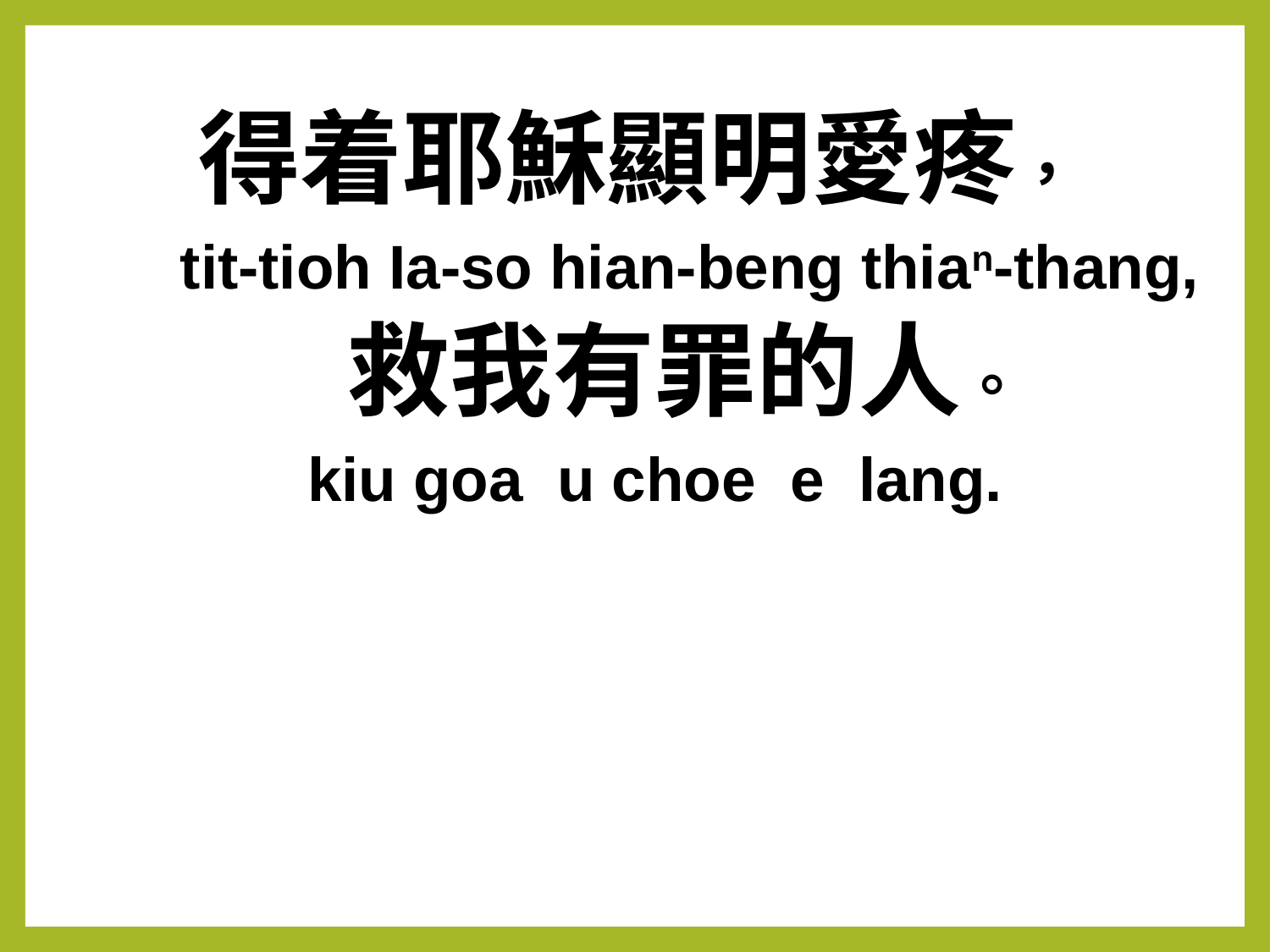

得着耶穌顯明愛疼，
      tit-tioh Ia-so hian-beng thian-thang,
   救我有罪的人。
  kiu goa  u choe  e  lang.